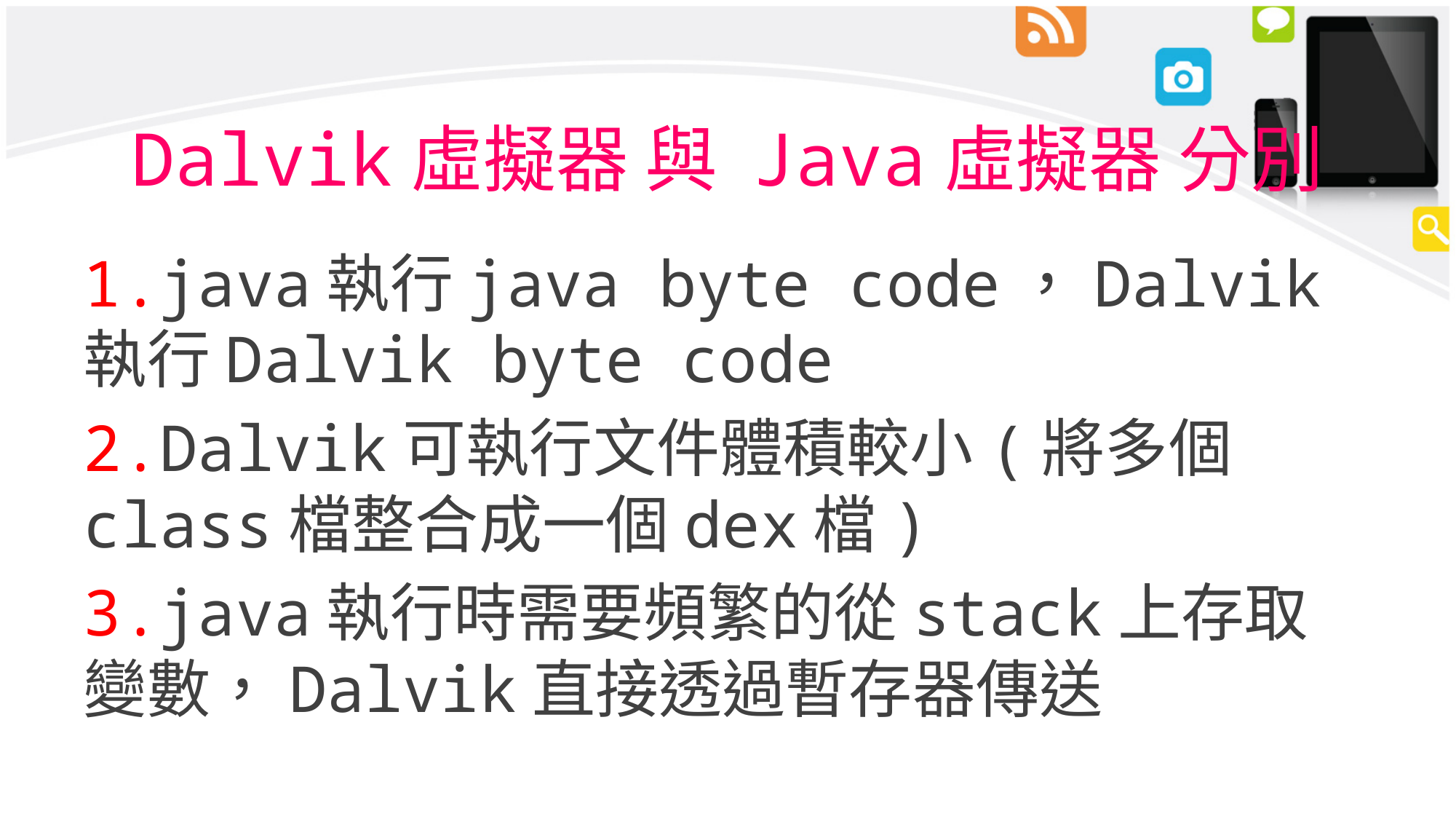

# Dalvik虛擬器 與 Java虛擬器 分別
1.java執行java byte code，Dalvik執行Dalvik byte code
2.Dalvik可執行文件體積較小(將多個class檔整合成一個dex檔)
3.java執行時需要頻繁的從stack上存取變數，Dalvik直接透過暫存器傳送